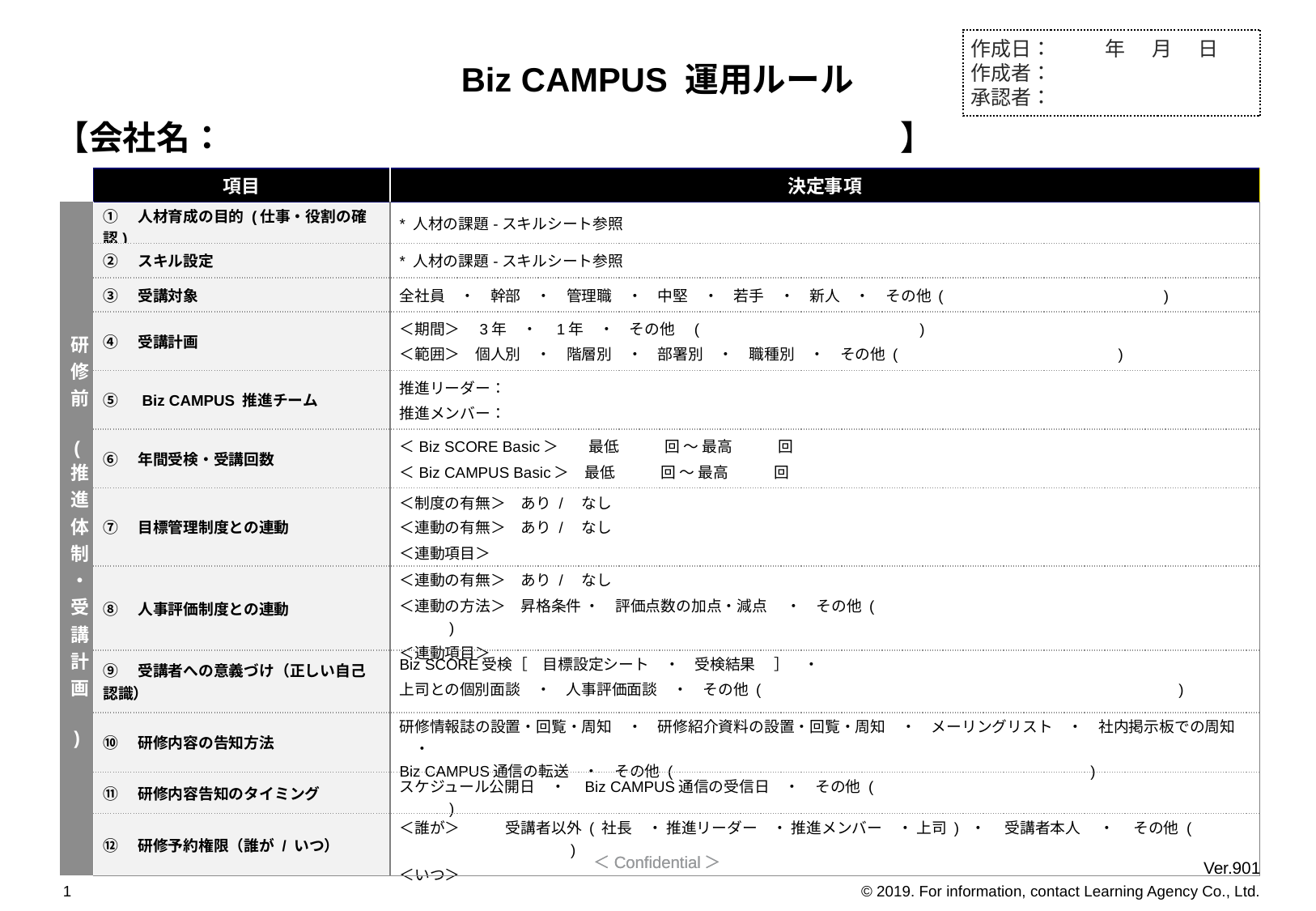

# Biz CAMPUS 運用ルール
作成日：            年      月      日
作成者：
承認者：
【会社名：　　　　　　　　　　　　　　　　　　　　】
|  | 項目 | 決定事項 |
| --- | --- | --- |
| 研修前 ( 推進体制・受講計画 ) | ①　人材育成の目的 (仕事・役割の確認) | \* 人材の課題-スキルシート参照 |
|  | ②　スキル設定 | \* 人材の課題-スキルシート参照 |
|  | ③　受講対象 | 全社員　・　幹部　・　管理職　・　中堅　・　若手　・　新人　・　その他 (　　　　　　　　　　　　　　) |
|  | ④　受講計画 | ＜期間＞　3年　・　1年　・　その他　(　　　　　　　　　　　　　　)　　　　　　　　　 ＜範囲＞　個人別　・　階層別　・　部署別　・　職種別　・　その他 (　　　　　　　　　　　　　　) |
|  | ⑤　Biz CAMPUS 推進チーム | 推進リーダー：　　　　　　　　　　 推進メンバー： |
|  | ⑥　年間受検・受講回数 | ＜Biz SCORE Basic＞　　最低　　　回 ～ 最高　　　回 ＜Biz CAMPUS Basic＞　最低　　　回 ～ 最高　　　回 |
|  | ⑦　目標管理制度との連動 | ＜制度の有無＞ あり /　なし　　　　 ＜連動の有無＞ あり /　なし ＜連動項目＞ |
|  | ⑧　人事評価制度との連動 | ＜連動の有無＞ あり /　なし ＜連動の方法＞ 昇格条件 ・　評価点数の加点・減点　 ・　その他 (　　　　　　　　　　　　　　　　　　　　　　　　　　　) ＜連動項目＞ |
|  | ⑨　受講者への意義づけ（正しい自己認識） | Biz SCORE受検［　目標設定シート　・　受検結果　 ］　・　 上司との個別面談　・　人事評価面談　・　その他 (　　　　　　　　　　　　　　　　　　　　　　　　　　　) |
|  | ⑩　研修内容の告知方法 | 研修情報誌の設置・回覧・周知　・　研修紹介資料の設置・回覧・周知　・　メーリングリスト　・　社内掲示板での周知　・　 Biz CAMPUS通信の転送　・　その他 (　　　　　　　　　　　　　　　　　　　　　　　　　　　) |
|  | ⑪　研修内容告知のタイミング | スケジュール公開日　・　Biz CAMPUS通信の受信日　・　その他 (　　　　　　　　　　　　　　　　　　　　　　　　　　　) |
|  | ⑫　研修予約権限（誰が / いつ） | ＜誰が＞　　　受講者以外 ( 社長　・ 推進リーダー　・ 推進メンバー　・ 上司 ) ・　 受講者本人 　・　 その他 (　　　　　　　　　　　　　　) ＜いつ＞ |
Ver.901